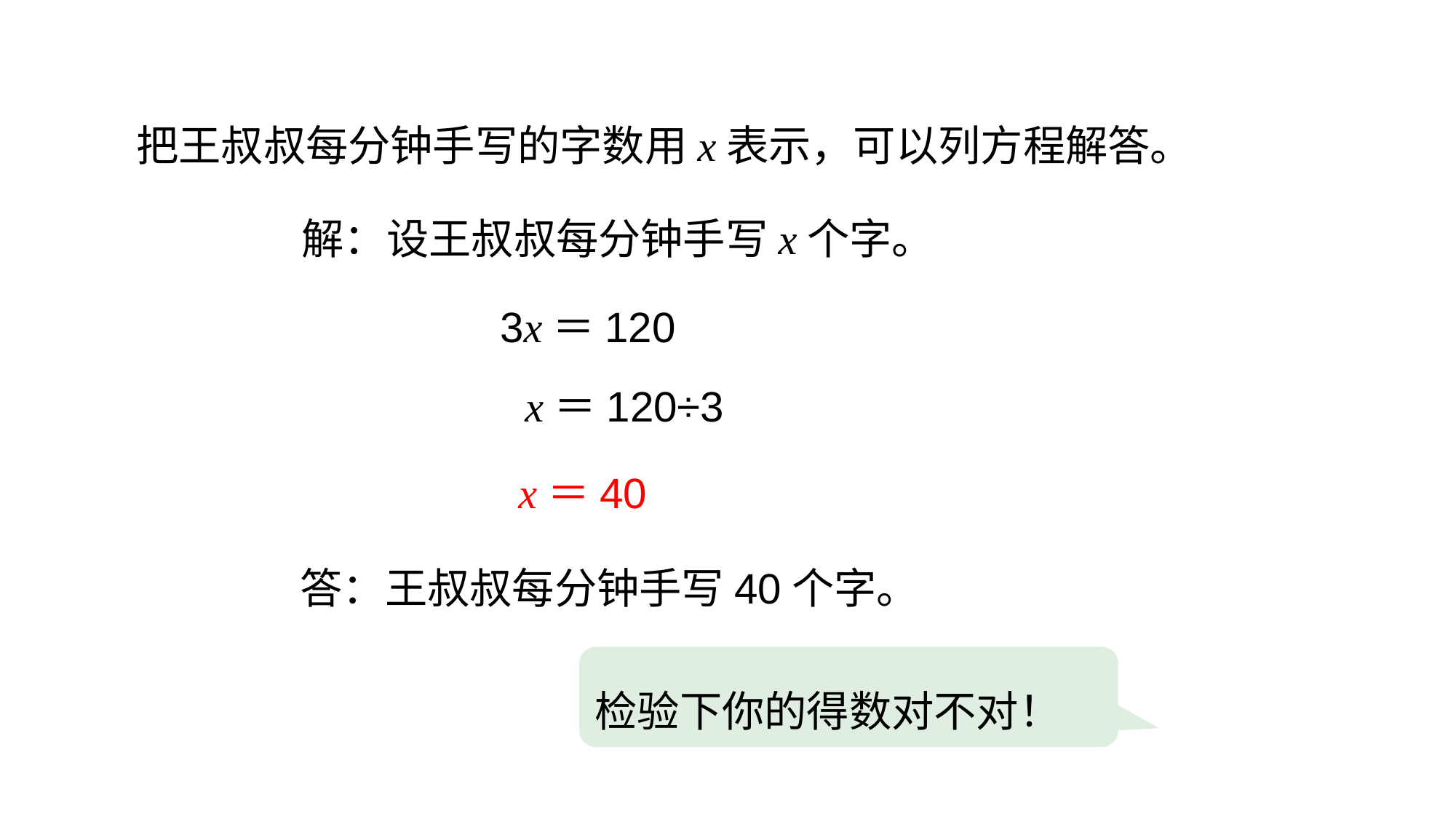

把王叔叔每分钟手写的字数用x表示，可以列方程解答。
解：设王叔叔每分钟手写x个字。
 3x＝120
x＝120÷3
x＝40
答：王叔叔每分钟手写40个字。
检验下你的得数对不对！